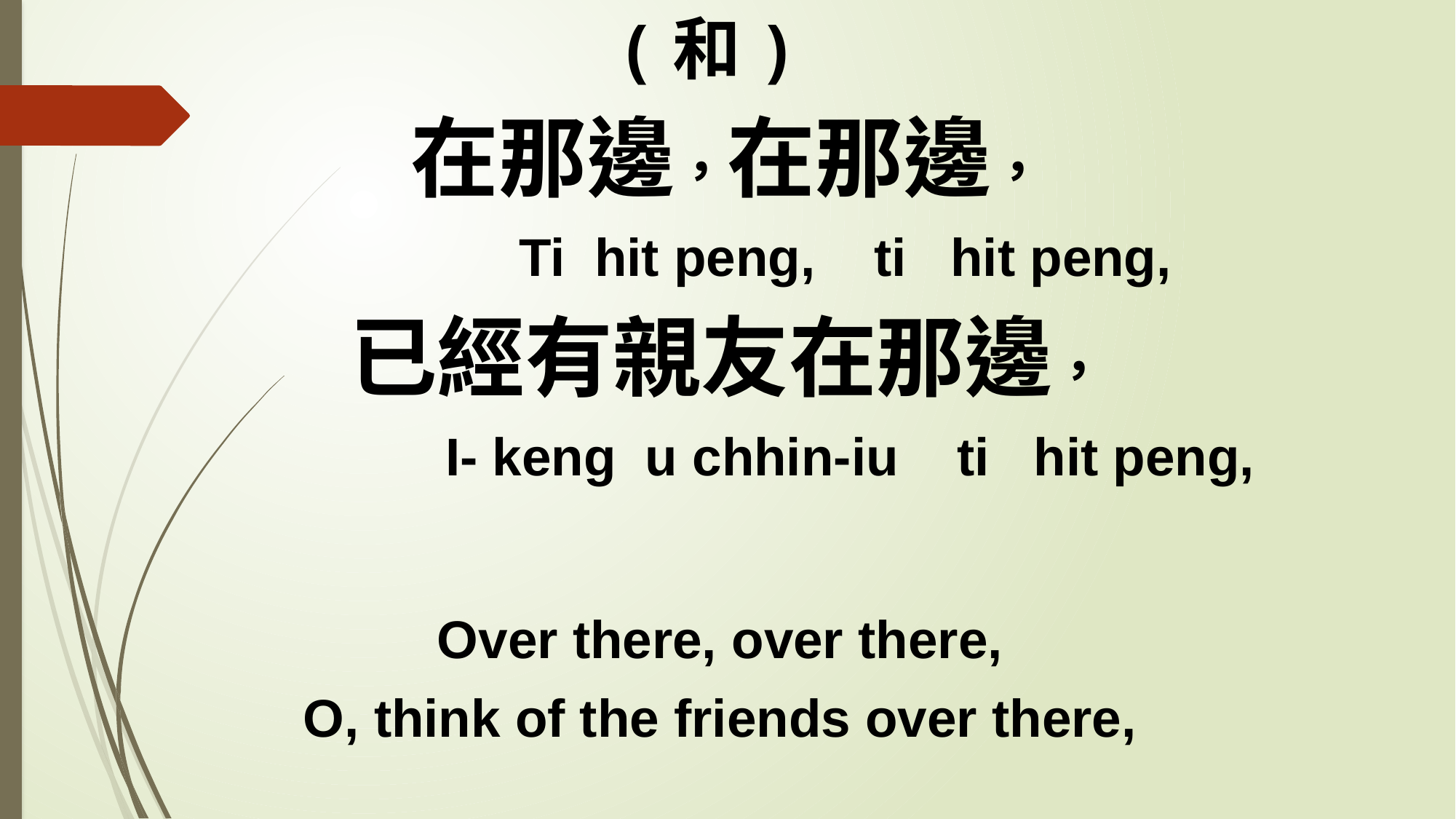

(和)
在那邊，在那邊，
                        Ti  hit peng,    ti   hit peng,
已經有親友在那邊，
                   I- keng  u chhin-iu    ti   hit peng,

Over there, over there,
O, think of the friends over there,